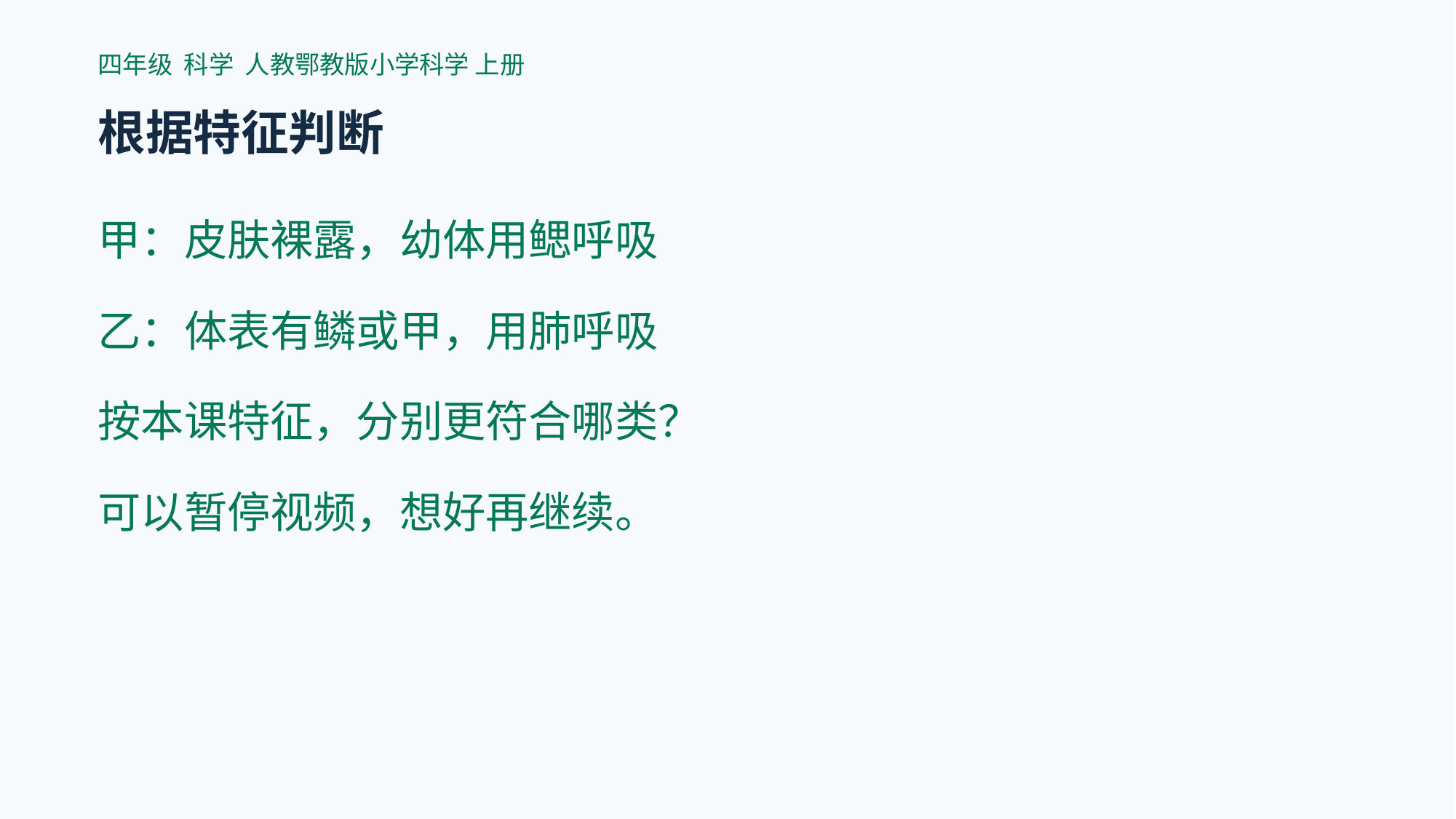

四年级  科学  人教鄂教版小学科学 上册
根据特征判断
甲：皮肤裸露，幼体用鳃呼吸
乙：体表有鳞或甲，用肺呼吸
按本课特征，分别更符合哪类？
可以暂停视频，想好再继续。